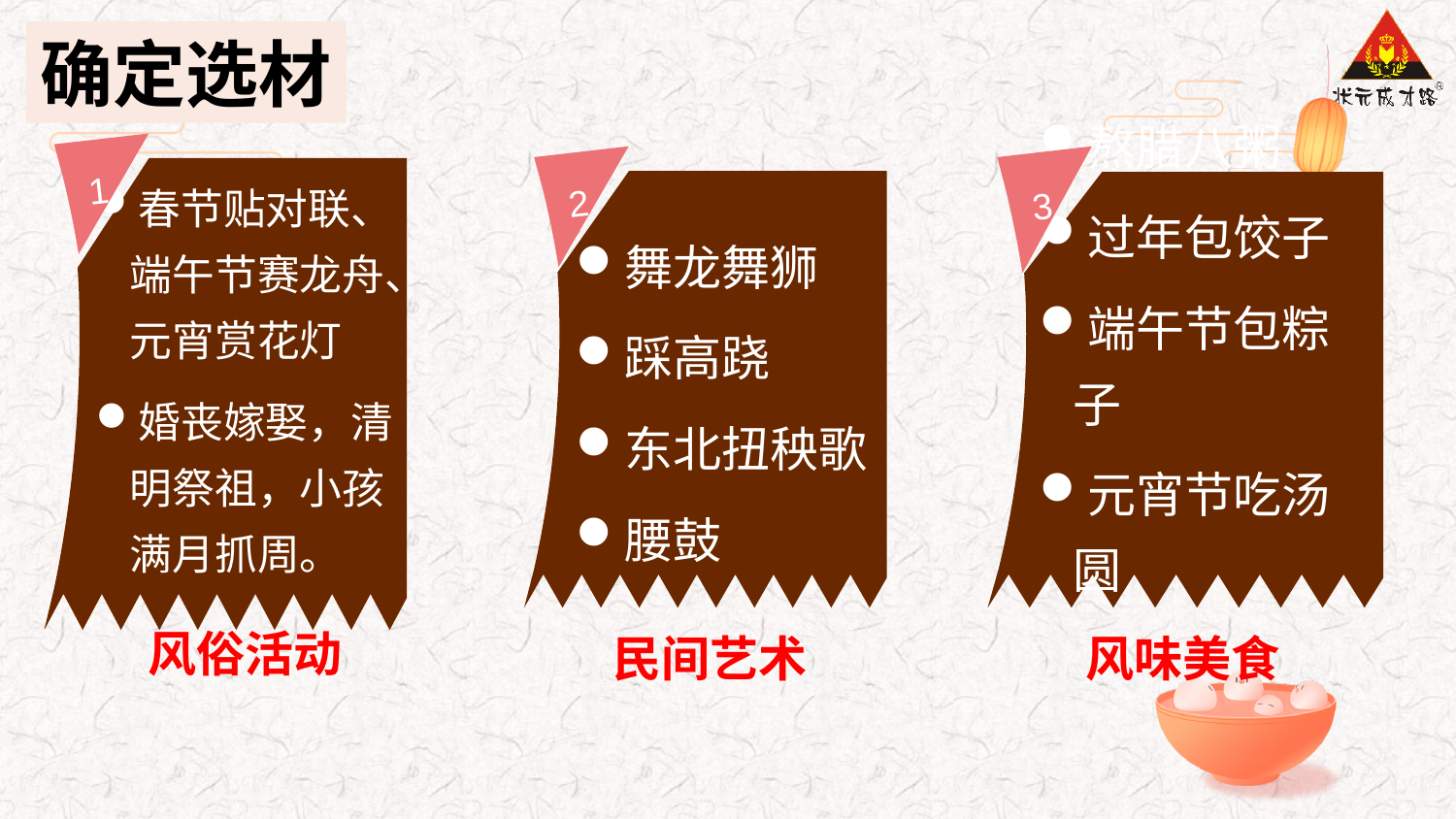

确定选材
1

春节贴对联、端午节赛龙舟、元宵赏花灯
婚丧嫁娶，清明祭祖，小孩满月抓周。

2
舞龙舞狮
踩高跷
东北扭秧歌
腰鼓
3
熬腊八粥
过年包饺子
端午节包粽子
元宵节吃汤圆

风俗活动
民间艺术
风味美食